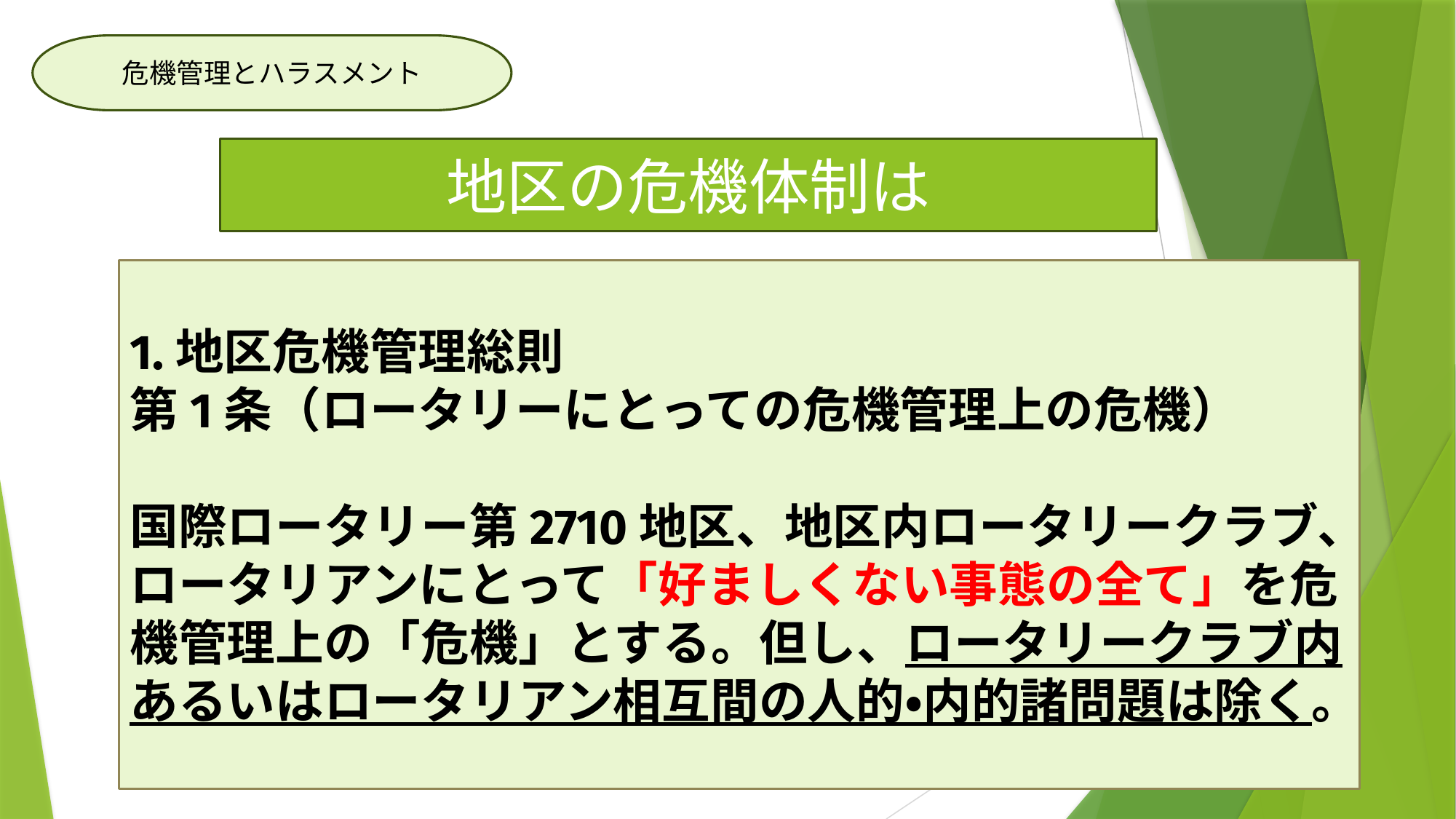

危機管理とハラスメント
# 地区の危機体制は
1.地区危機管理総則
第1条（ロータリーにとっての危機管理上の危機）

国際ロータリー第2710地区、地区内ロータリークラブ、ロータリアンにとって「好ましくない事態の全て」を危機管理上の「危機」とする。但し、ロータリークラブ内あるいはロータリアン相互間の人的・内的諸問題は除く。